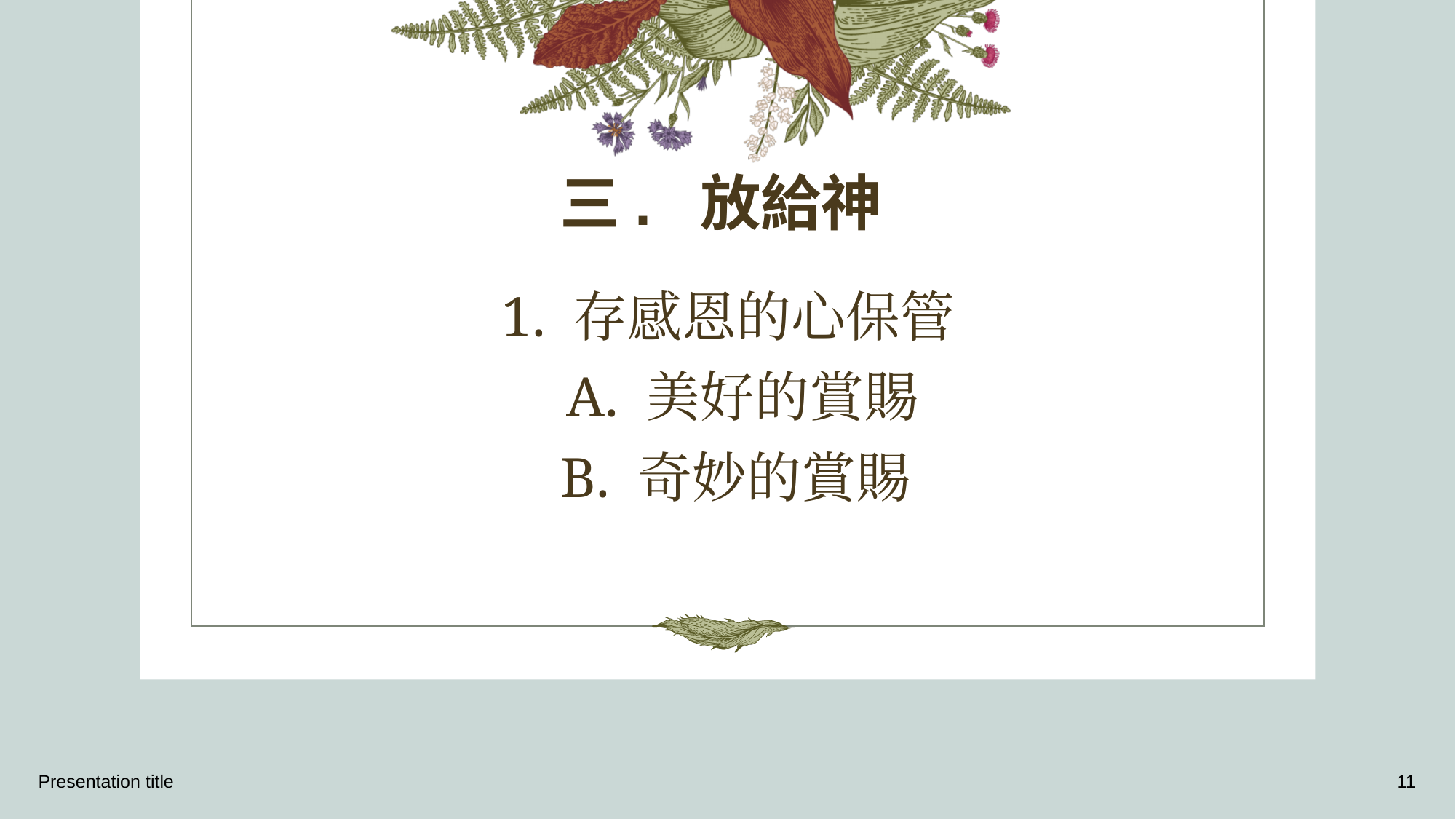

# 三.  放給神
1. 存感恩的心保管
  A. 美好的賞賜
  B. 奇妙的賞賜

Presentation title
11